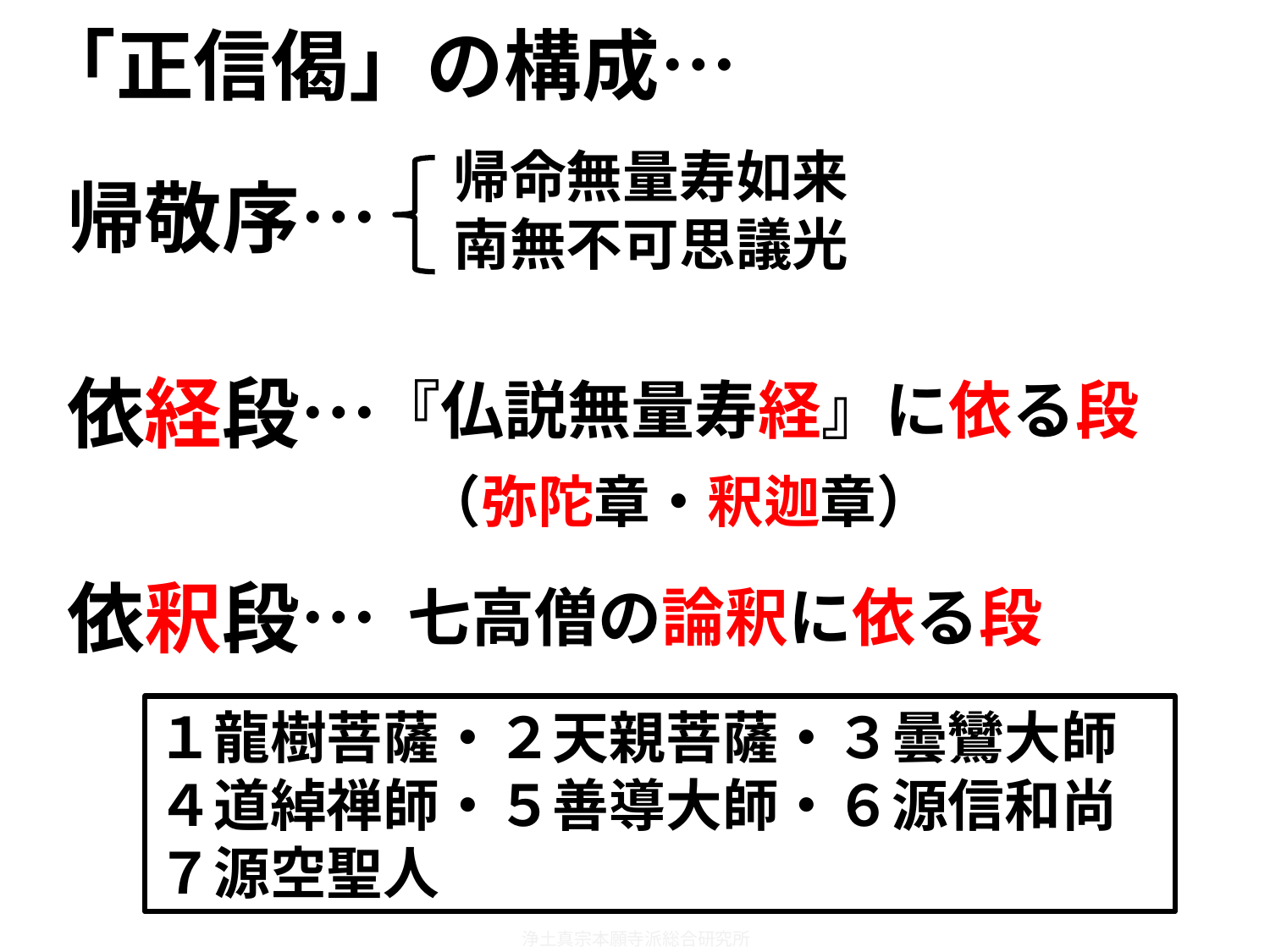

「正信偈」の構成…
帰命無量寿如来
南無不可思議光

帰敬序…
依経段…
『仏説無量寿経』に依る段
（弥陀章・釈迦章）
依釈段…
七高僧の論釈に依る段
１龍樹菩薩・２天親菩薩・３曇鸞大師４道綽禅師・５善導大師・６源信和尚７源空聖人